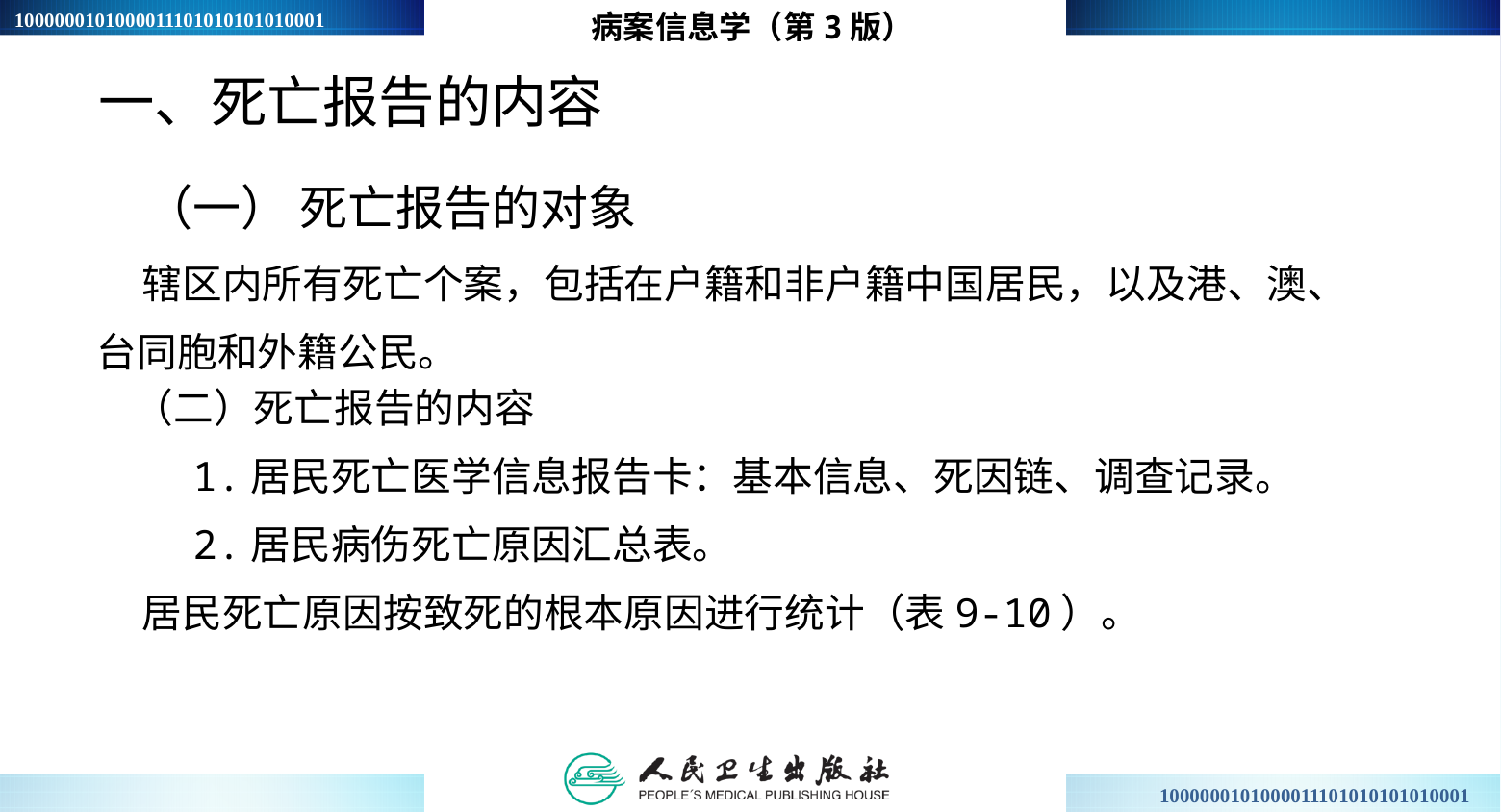

病案信息学（第3版）
# 一、死亡报告的内容
   （一） 死亡报告的对象
    辖区内所有死亡个案，包括在户籍和非户籍中国居民，以及港、澳、
台同胞和外籍公民。
   （二）死亡报告的内容
    1.居民死亡医学信息报告卡：基本信息、死因链、调查记录。
    2.居民病伤死亡原因汇总表。
    居民死亡原因按致死的根本原因进行统计（表9-10）。